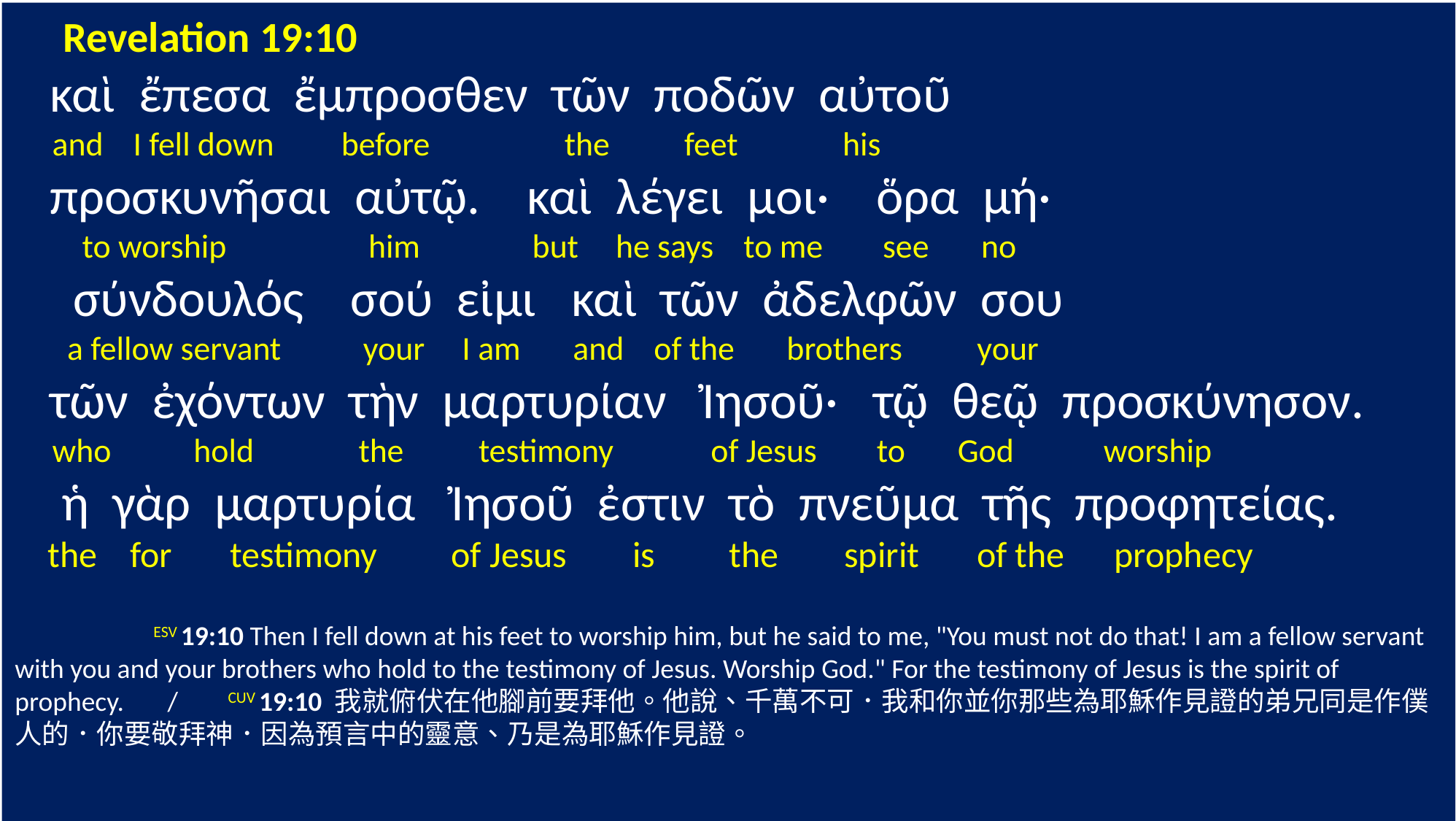

Revelation 19:10
   καὶ  ἔπεσα  ἔμπροσθεν  τῶν  ποδῶν  αὐτοῦ
     and    I fell down         before                  the          feet              his
   προσκυνῆσαι  αὐτῷ.    καὶ  λέγει  μοι·    ὅρα  μή·
         to worship                   him               but     he says    to me        see       no
     σύνδουλός    σού  εἰμι   καὶ  τῶν  ἀδελφῶν  σου
       a fellow servant           your     I am       and    of the       brothers          your
   τῶν  ἐχόντων  τὴν  μαρτυρίαν   Ἰησοῦ·   τῷ  θεῷ  προσκύνησον.
     who           hold              the          testimony             of Jesus        to       God            worship
    ἡ  γὰρ  μαρτυρία   Ἰησοῦ  ἐστιν  τὸ  πνεῦμα  τῆς  προφητείας.
    the    for       testimony         of Jesus        is         the        spirit       of the      prophecy

	        ESV 19:10 Then I fell down at his feet to worship him, but he said to me, "You must not do that! I am a fellow servant with you and your brothers who hold to the testimony of Jesus. Worship God." For the testimony of Jesus is the spirit of prophecy.       /        CUV 19:10 我就俯伏在他腳前要拜他。他說、千萬不可．我和你並你那些為耶穌作見證的弟兄同是作僕人的．你要敬拜神．因為預言中的靈意、乃是為耶穌作見證。